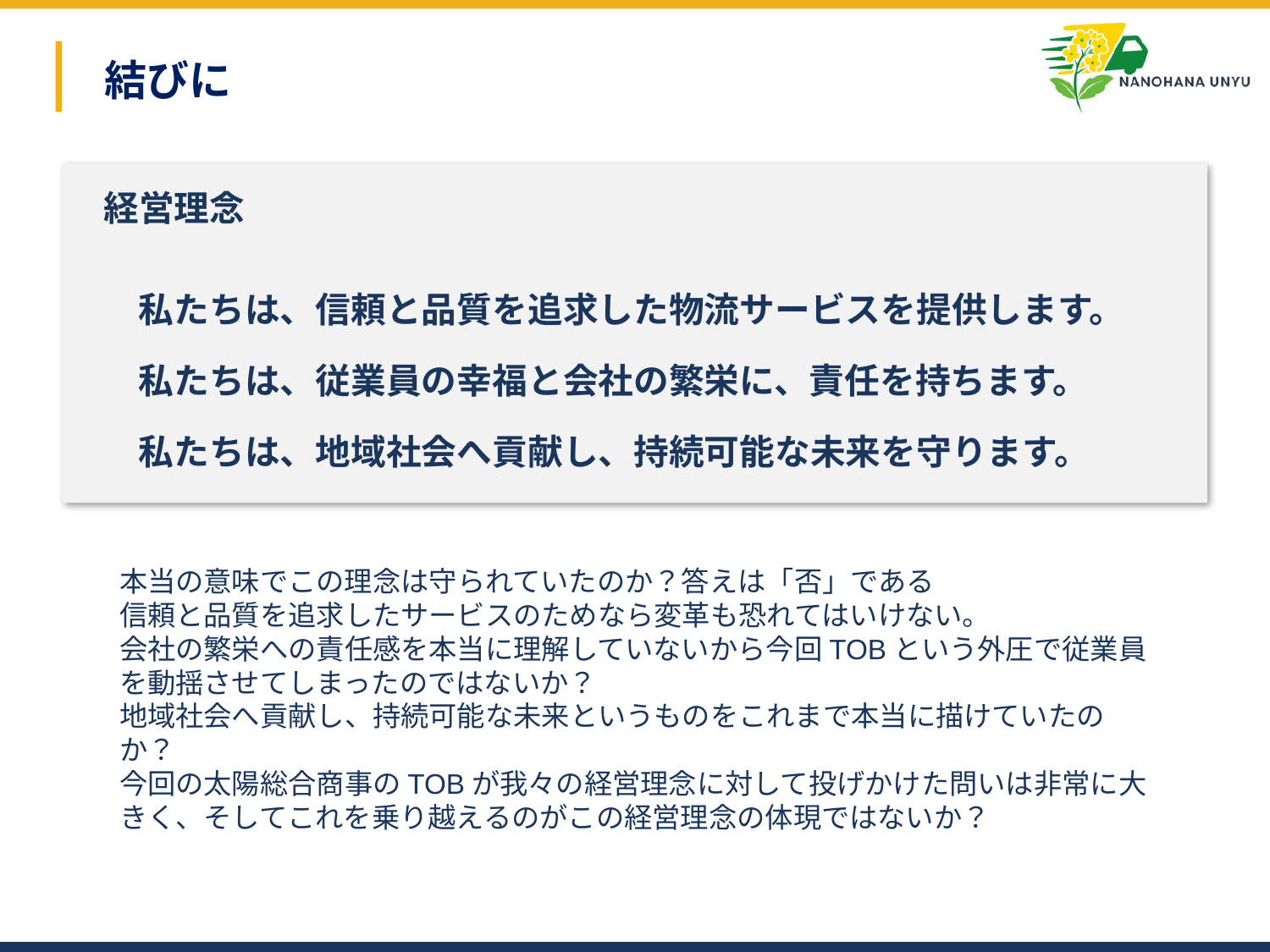

結びに

経営理念
私たちは、信頼と品質を追求した物流サービスを提供します。
私たちは、従業員の幸福と会社の繁栄に、責任を持ちます。
私たちは、地域社会へ貢献し、持続可能な未来を守ります。
本当の意味でこの理念は守られていたのか？答えは「否」である
信頼と品質を追求したサービスのためなら変革も恐れてはいけない。
会社の繁栄への責任感を本当に理解していないから今回TOBという外圧で従業員を動揺させてしまったのではないか？
地域社会へ貢献し、持続可能な未来というものをこれまで本当に描けていたのか？
今回の太陽総合商事のTOBが我々の経営理念に対して投げかけた問いは非常に大きく、そしてこれを乗り越えるのがこの経営理念の体現ではないか？